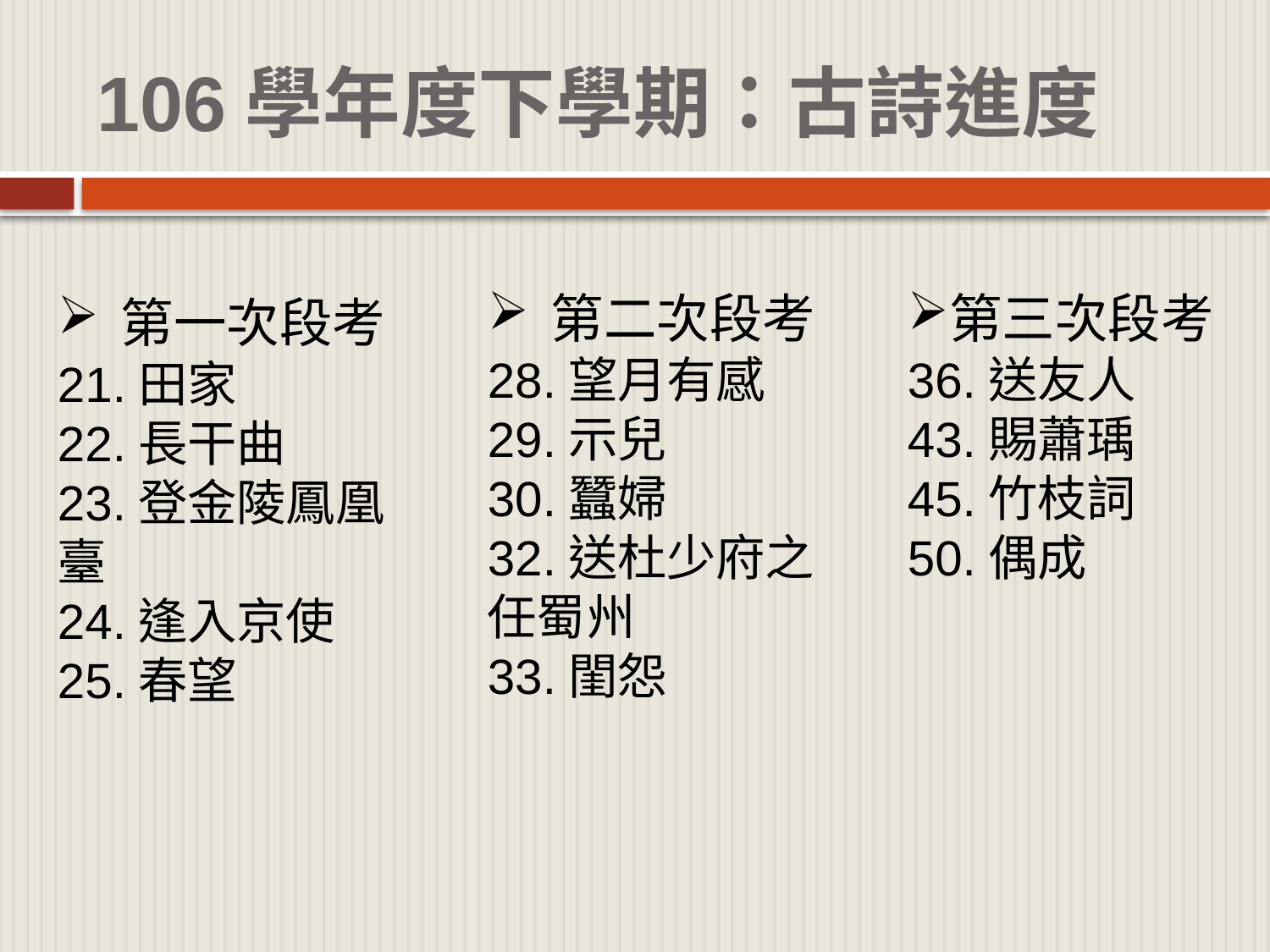

# 106學年度下學期：古詩進度
第二次段考
28.望月有感
29.示兒
30.蠶婦
32.送杜少府之任蜀州
33.閨怨
第三次段考
36.送友人
43.賜蕭瑀
45.竹枝詞
50.偶成
第一次段考
21.田家
22.長干曲
23.登金陵鳳凰臺
24.逢入京使
25.春望